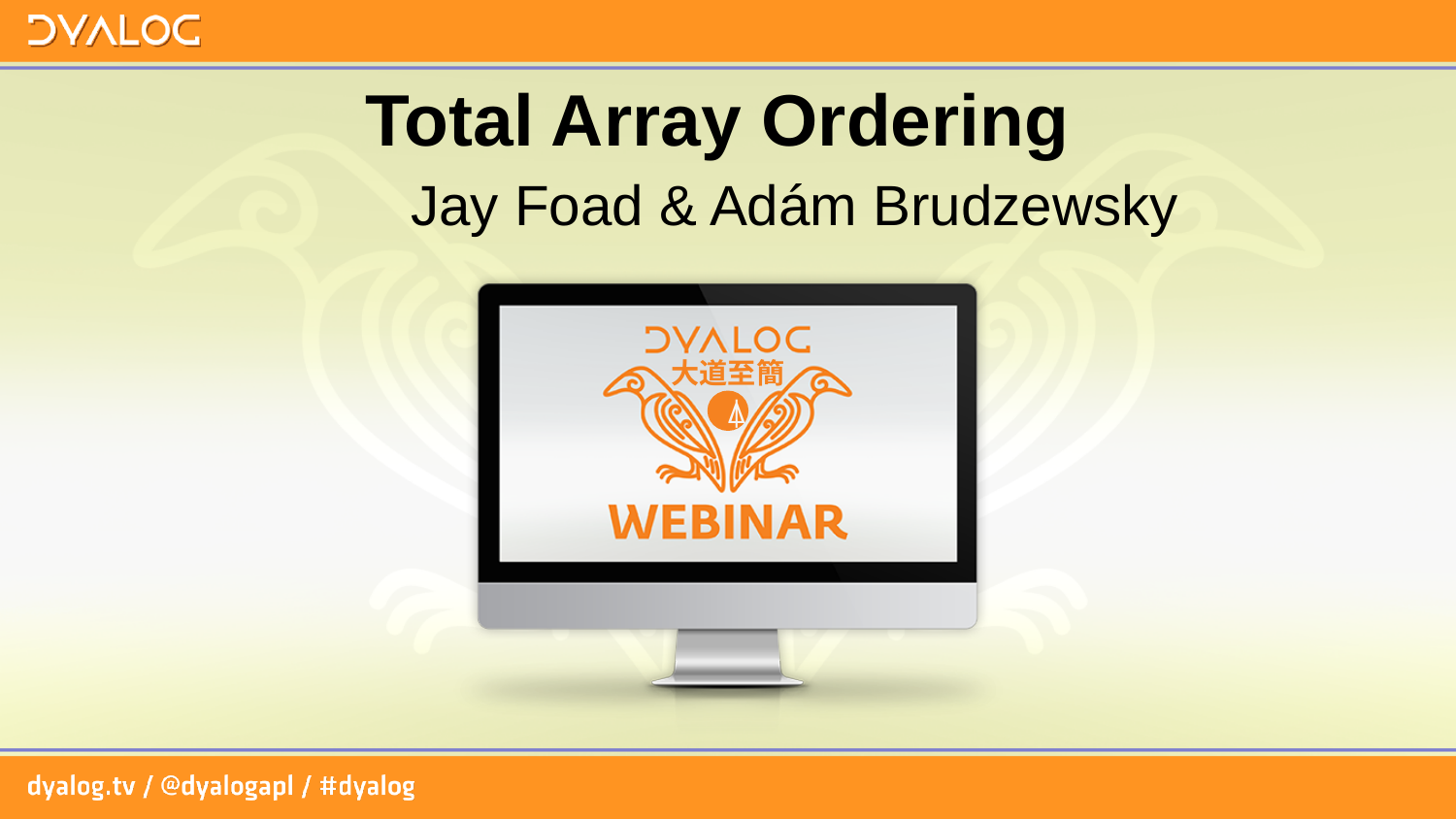

# Total Array Ordering
	Jay Foad & Adám Brudzewsky
大道至簡
⍒⍋